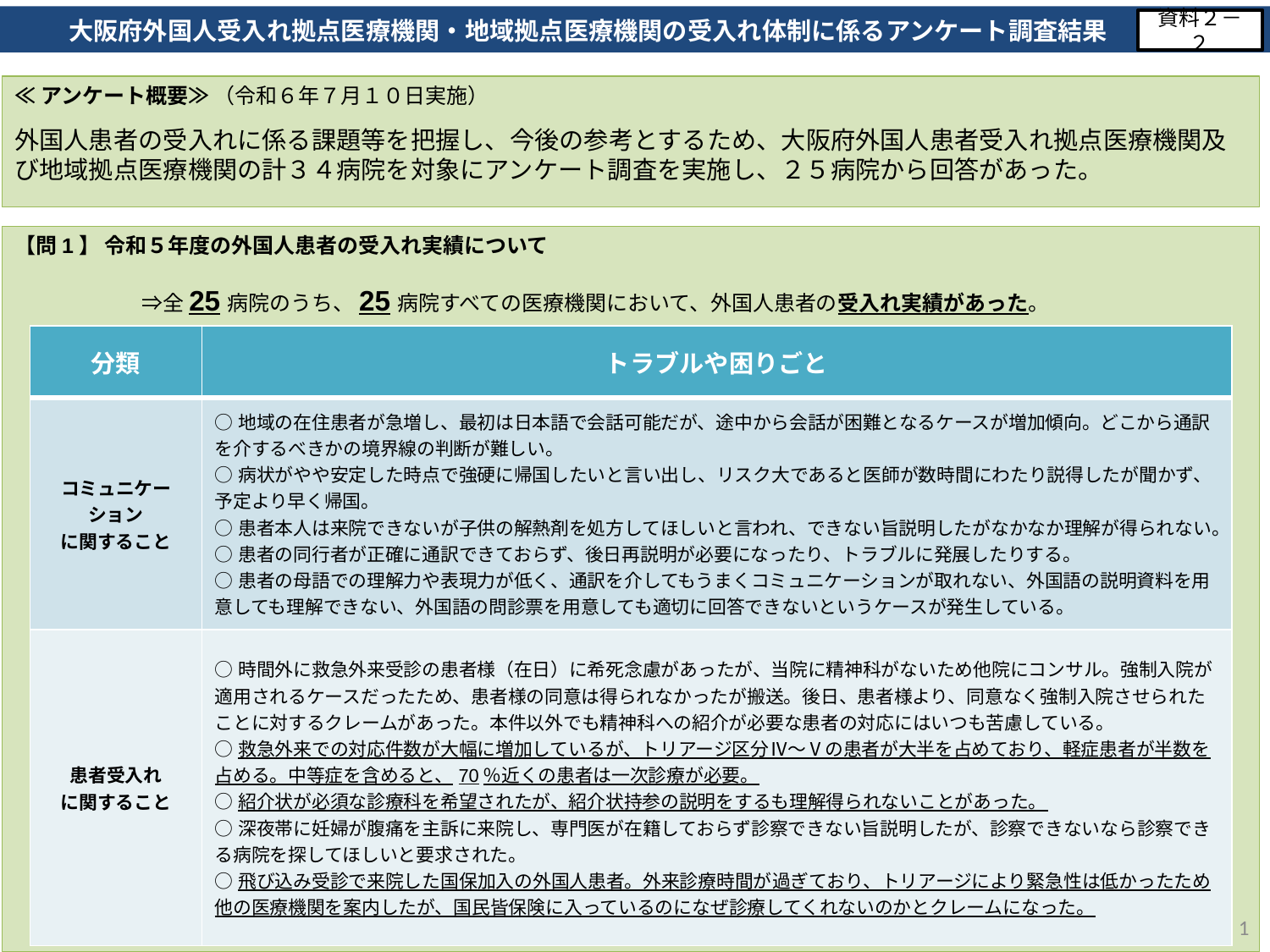

大阪府外国人受入れ拠点医療機関・地域拠点医療機関の受入れ体制に係るアンケート調査結果
資料２－２
≪アンケート概要≫ （令和６年７月１０日実施）

外国人患者の受入れに係る課題等を把握し、今後の参考とするため、大阪府外国人患者受入れ拠点医療機関及び地域拠点医療機関の計３４病院を対象にアンケート調査を実施し、２５病院から回答があった。

【問1】 令和５年度の外国人患者の受入れ実績について

　　　　　　⇒全25病院のうち、25病院すべての医療機関において、外国人患者の受入れ実績があった。

| 分類 | トラブルや困りごと |
| --- | --- |
| コミュニケーション に関すること | ○地域の在住患者が急増し、最初は日本語で会話可能だが、途中から会話が困難となるケースが増加傾向。どこから通訳を介するべきかの境界線の判断が難しい。 ○病状がやや安定した時点で強硬に帰国したいと言い出し、リスク大であると医師が数時間にわたり説得したが聞かず、予定より早く帰国。 ○患者本人は来院できないが子供の解熱剤を処方してほしいと言われ、できない旨説明したがなかなか理解が得られない。 ○患者の同行者が正確に通訳できておらず、後日再説明が必要になったり、トラブルに発展したりする。 ○患者の母語での理解力や表現力が低く、通訳を介してもうまくコミュニケーションが取れない、外国語の説明資料を用意しても理解できない、外国語の問診票を用意しても適切に回答できないというケースが発生している。 |
| 患者受入れ に関すること | ○時間外に救急外来受診の患者様（在日）に希死念慮があったが、当院に精神科がないため他院にコンサル。強制入院が適用されるケースだったため、患者様の同意は得られなかったが搬送。後日、患者様より、同意なく強制入院させられたことに対するクレームがあった。本件以外でも精神科への紹介が必要な患者の対応にはいつも苦慮している。 ○救急外来での対応件数が大幅に増加しているが、トリアージ区分Ⅳ～Ⅴの患者が大半を占めており、軽症患者が半数を占める。中等症を含めると、70％近くの患者は一次診療が必要。 ○紹介状が必須な診療科を希望されたが、紹介状持参の説明をするも理解得られないことがあった。 ○深夜帯に妊婦が腹痛を主訴に来院し、専門医が在籍しておらず診察できない旨説明したが、診察できないなら診察できる病院を探してほしいと要求された。 ○飛び込み受診で来院した国保加入の外国人患者。外来診療時間が過ぎており、トリアージにより緊急性は低かったため他の医療機関を案内したが、国民皆保険に入っているのになぜ診療してくれないのかとクレームになった。 |
1
1